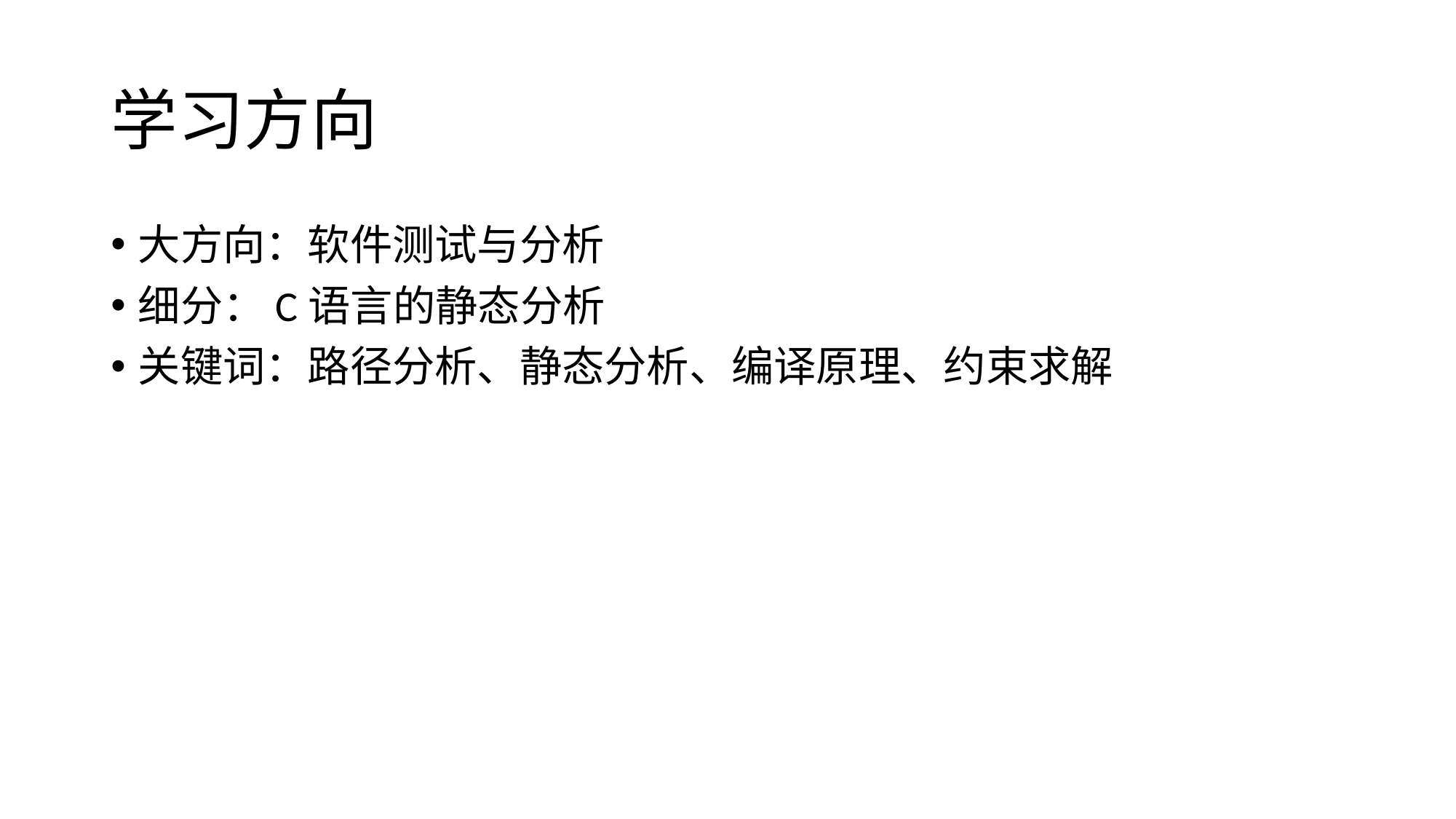

# 学习方向
大方向：软件测试与分析
细分：C语言的静态分析
关键词：路径分析、静态分析、编译原理、约束求解